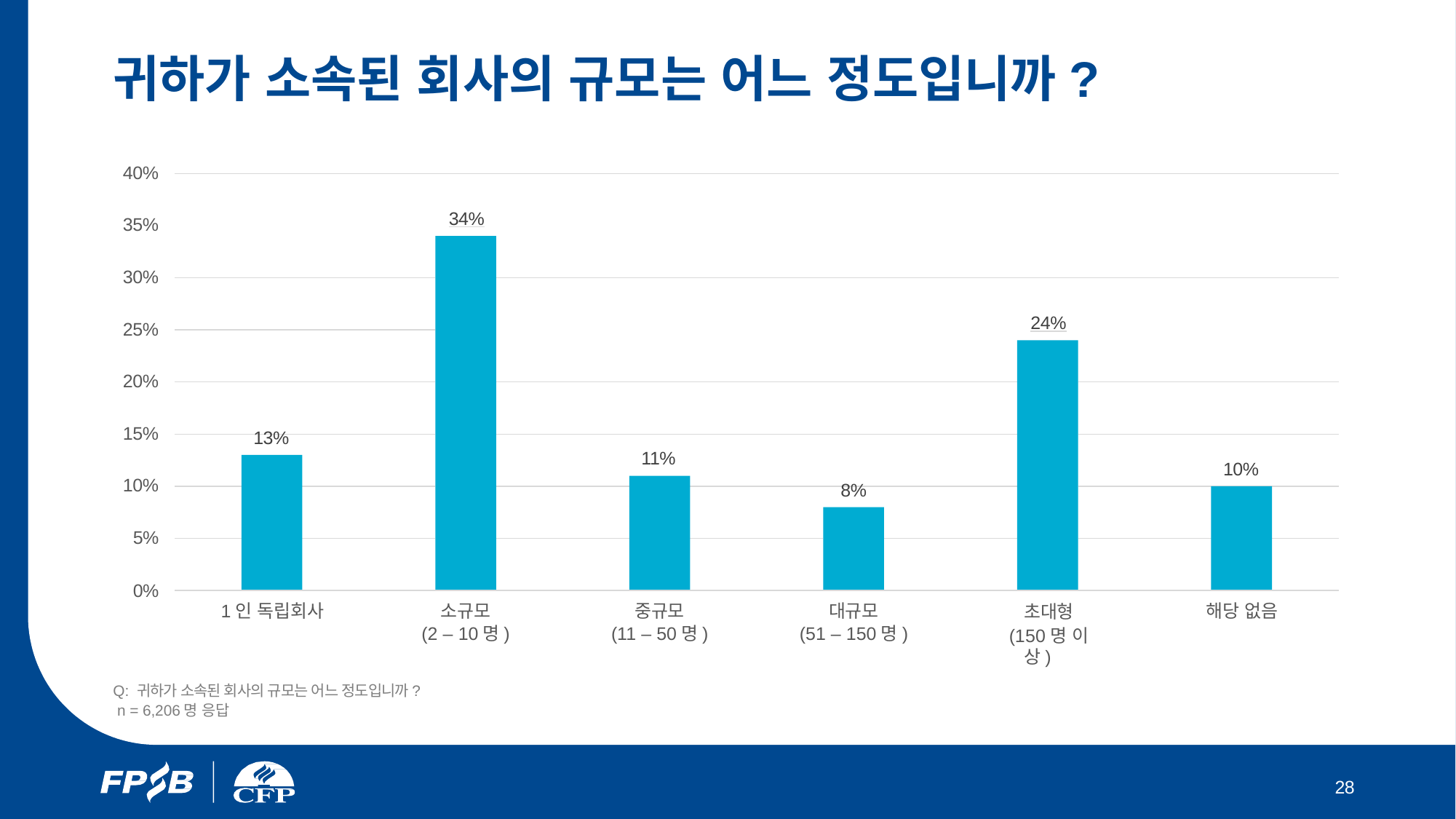

# 귀하가 소속된 회사의 규모는 어느 정도입니까?
40%

	34%
35%

30%
	24%
25%
20%
15%
13%
11%
10%
10%
8%
5%

0%
1인 독립회사
소규모
(2 – 10명)
중규모
(11 – 50명)
대규모
(51 – 150명)
초대형
(150명 이상)
해당 없음
Q: 귀하가 소속된 회사의 규모는 어느 정도입니까?
 n = 6,206명 응답
28